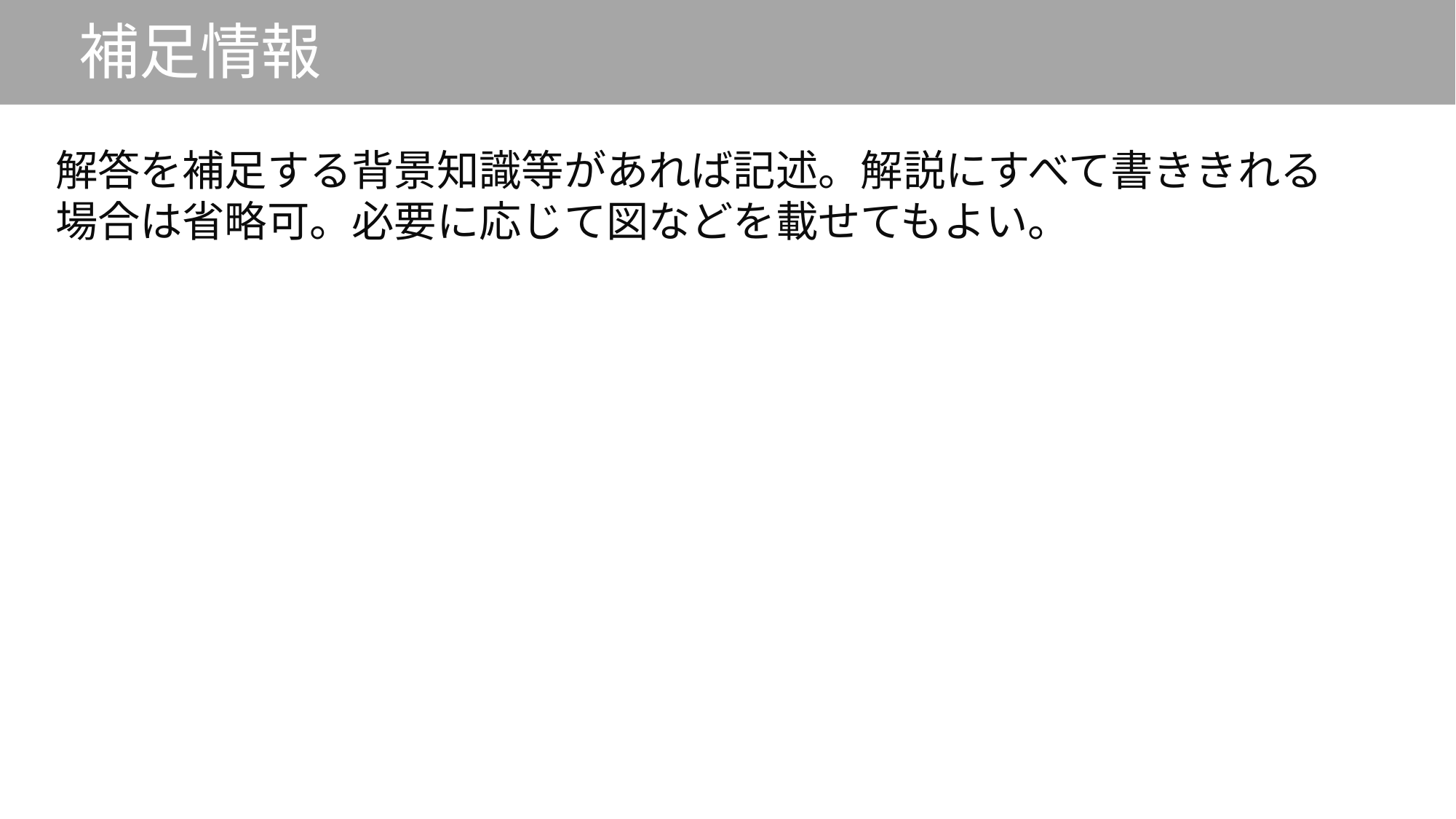

補足情報
# Title
解答を補足する背景知識等があれば記述。解説にすべて書ききれる場合は省略可。必要に応じて図などを載せてもよい。